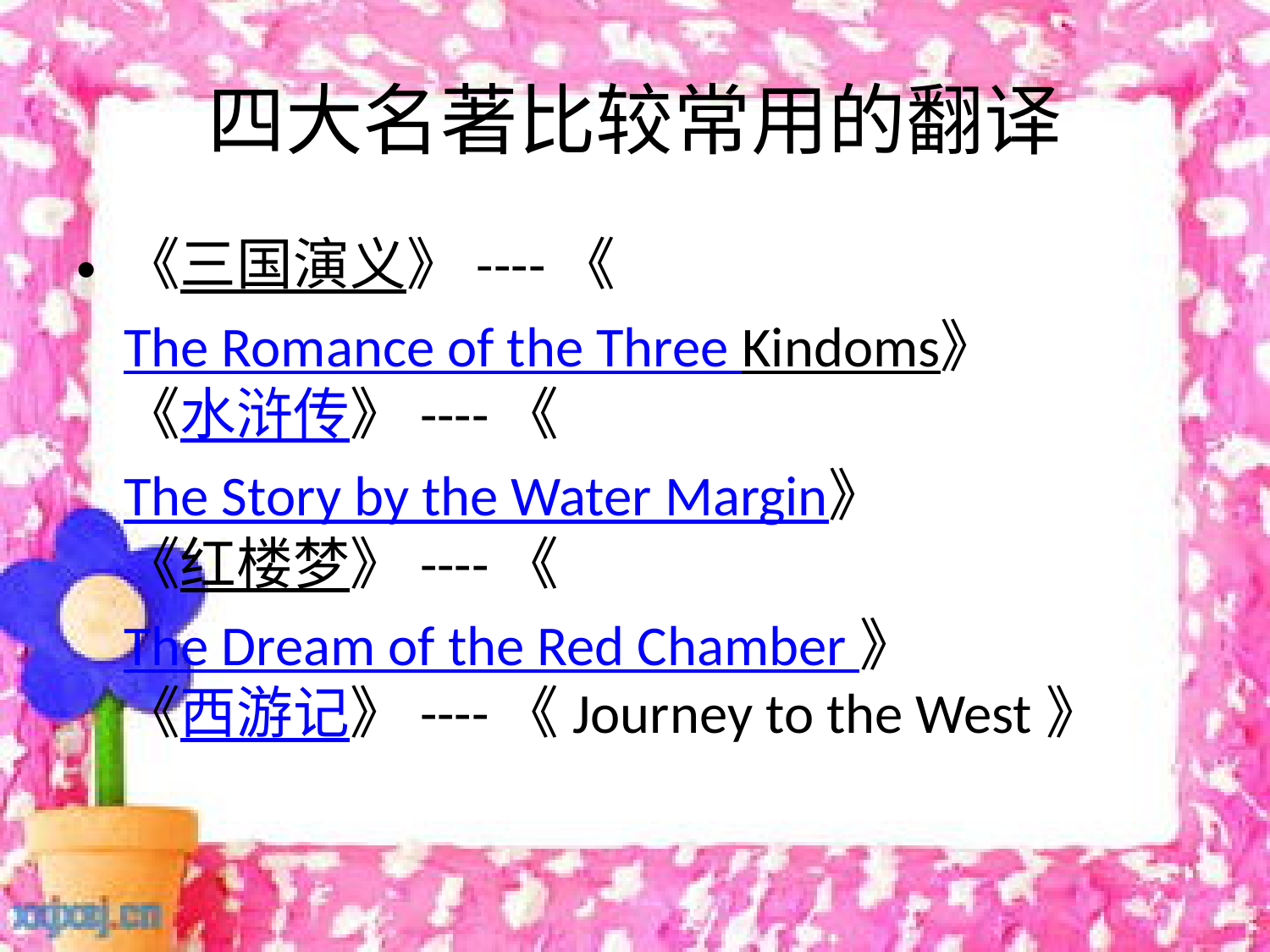

# 四大名著比较常用的翻译
《三国演义》----《The Romance of the Three Kindoms》
《水浒传》----《The Story by the Water Margin》
《红楼梦》----《The Dream of the Red Chamber 》
《西游记》----《Journey to the West》